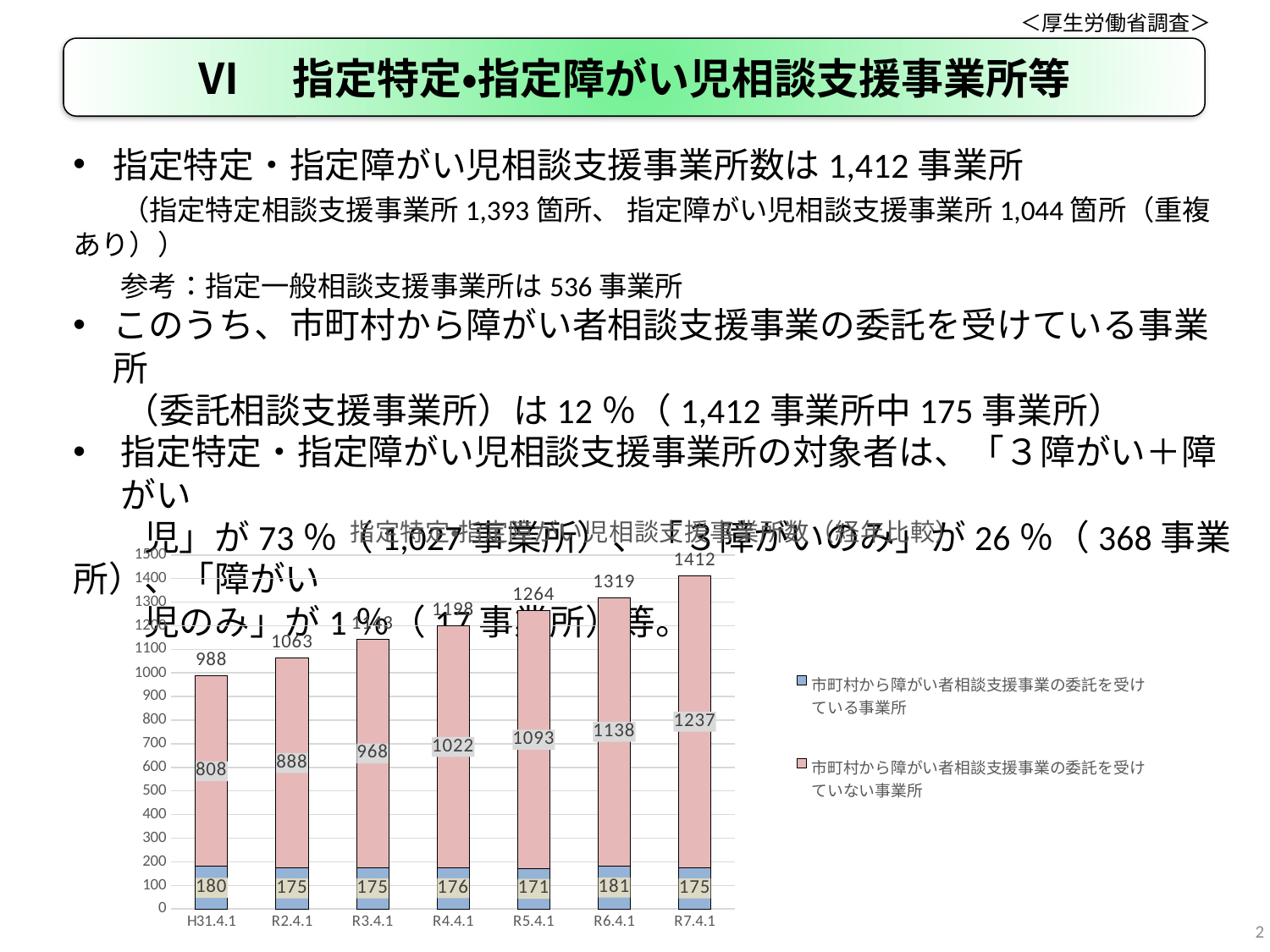

＜厚生労働省調査＞
Ⅵ　指定特定・指定障がい児相談支援事業所等
指定特定・指定障がい児相談支援事業所数は1,412事業所
　  （指定特定相談支援事業所1,393箇所、 指定障がい児相談支援事業所1,044箇所（重複あり））
     参考：指定一般相談支援事業所は536事業所
このうち、市町村から障がい者相談支援事業の委託を受けている事業所
　  （委託相談支援事業所）は12％（1,412事業所中175事業所）
指定特定・指定障がい児相談支援事業所の対象者は、「３障がい＋障がい
　　児」が73％（1,027事業所）、「３障がいのみ」が26％（368事業所）、「障がい
　　児のみ」が1％（17事業所）等。

### Chart: 指定特定・指定障がい児相談支援事業所数（経年比較）

| Category | 市町村から障がい者相談支援事業の委託を受けている事業所 | 市町村から障がい者相談支援事業の委託を受けていない事業所 | 指定特定・指定障がい児相談支援事業所のうち |
|---|---|---|---|
| H31.4.1 | 180.0 | 808.0 | 988.0 |
| R2.4.1 | 175.0 | 888.0 | 1063.0 |
| R3.4.1 | 175.0 | 968.0 | 1143.0 |
| R4.4.1 | 176.0 | 1022.0 | 1198.0 |
| R5.4.1 | 171.0 | 1093.0 | 1264.0 |
| R6.4.1 | 181.0 | 1138.0 | 1319.0 |
| R7.4.1 | 175.0 | 1237.0 | 1412.0 |
2